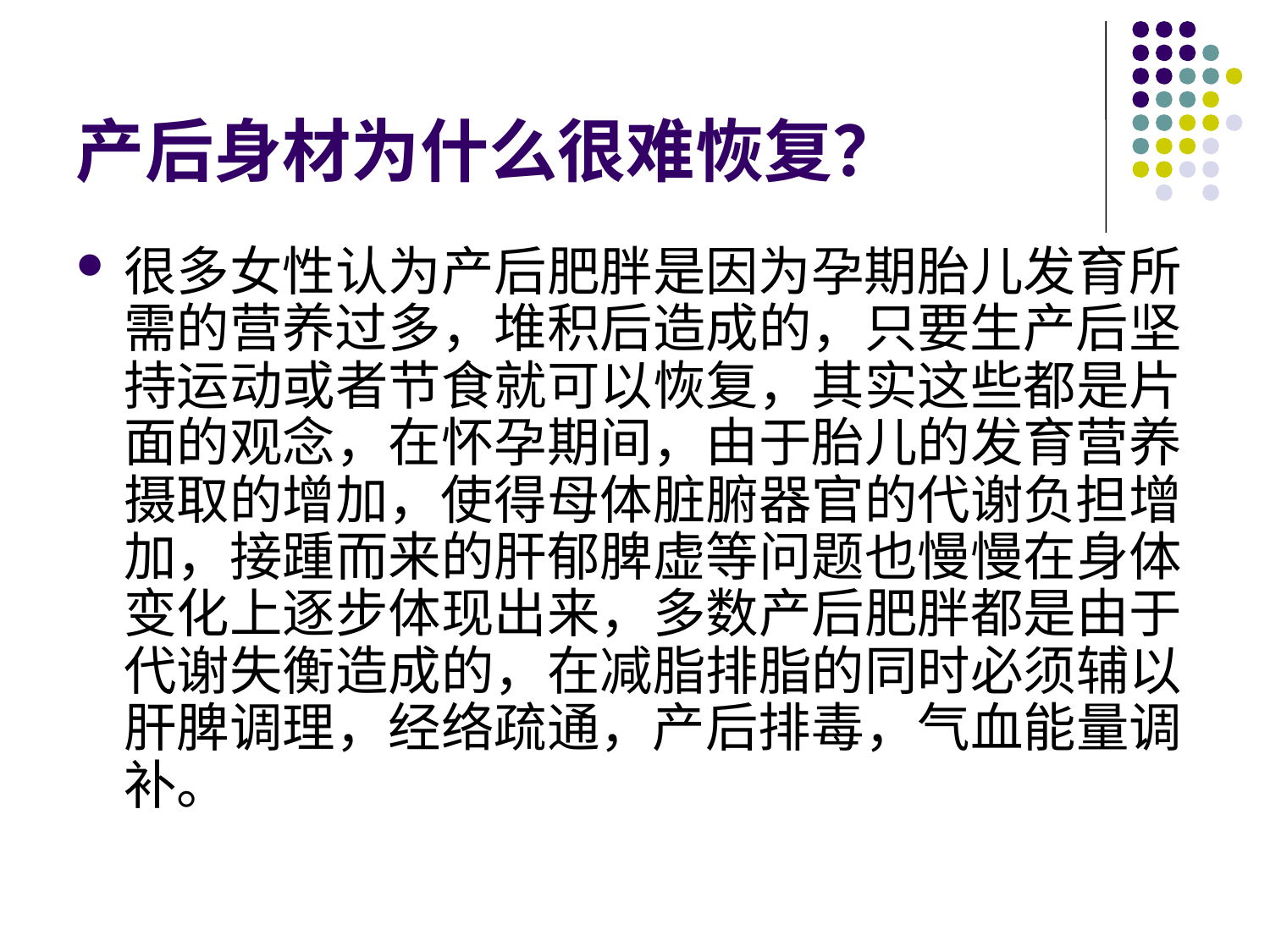

# 产后身材为什么很难恢复？
很多女性认为产后肥胖是因为孕期胎儿发育所需的营养过多，堆积后造成的，只要生产后坚持运动或者节食就可以恢复，其实这些都是片面的观念，在怀孕期间，由于胎儿的发育营养摄取的增加，使得母体脏腑器官的代谢负担增加，接踵而来的肝郁脾虚等问题也慢慢在身体变化上逐步体现出来，多数产后肥胖都是由于代谢失衡造成的，在减脂排脂的同时必须辅以肝脾调理，经络疏通，产后排毒，气血能量调补。